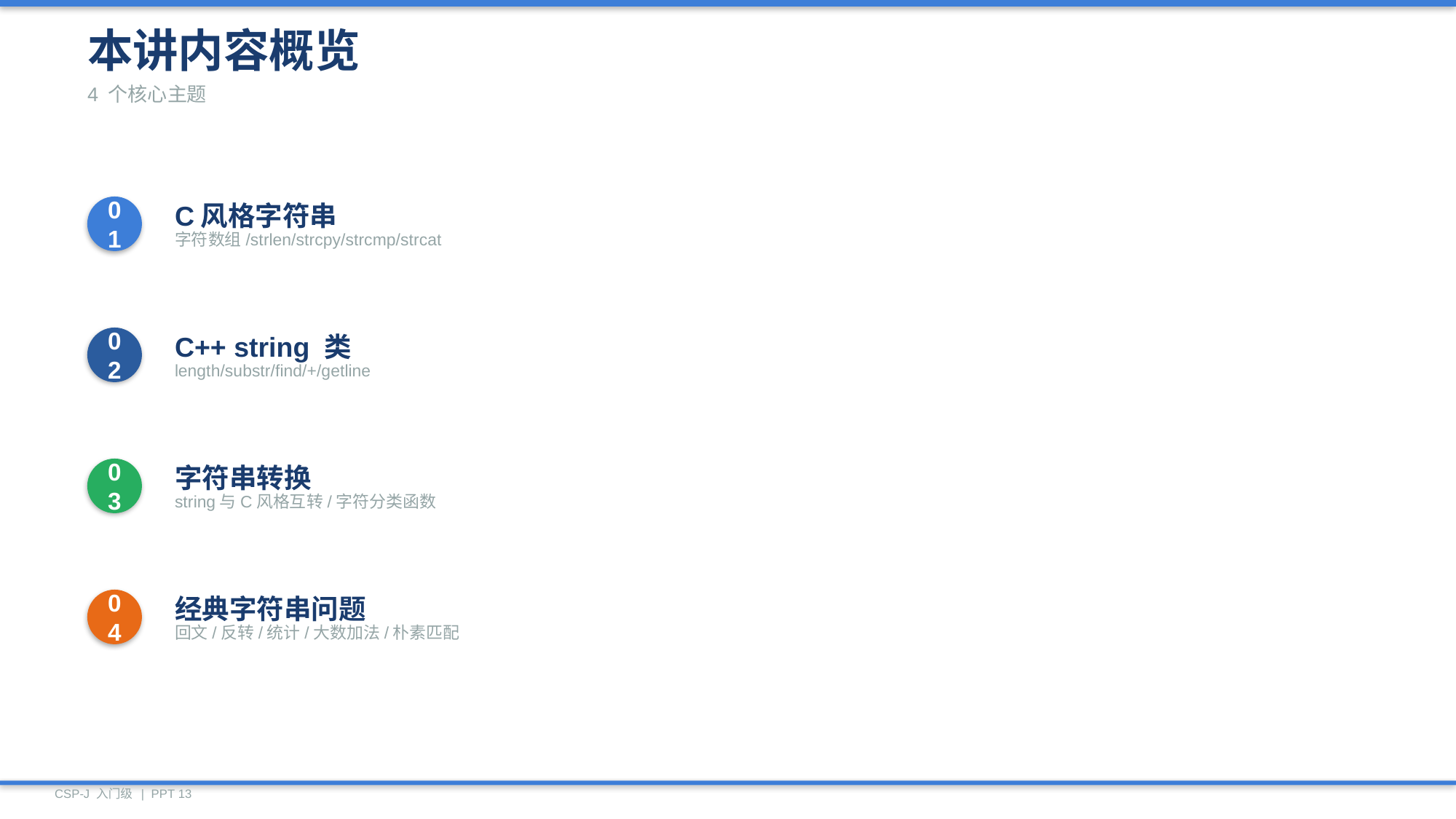

本讲内容概览
4 个核心主题
01
C风格字符串
字符数组/strlen/strcpy/strcmp/strcat
02
C++ string 类
length/substr/find/+/getline
03
字符串转换
string与C风格互转/字符分类函数
04
经典字符串问题
回文/反转/统计/大数加法/朴素匹配

CSP-J 入门级  |  PPT 13